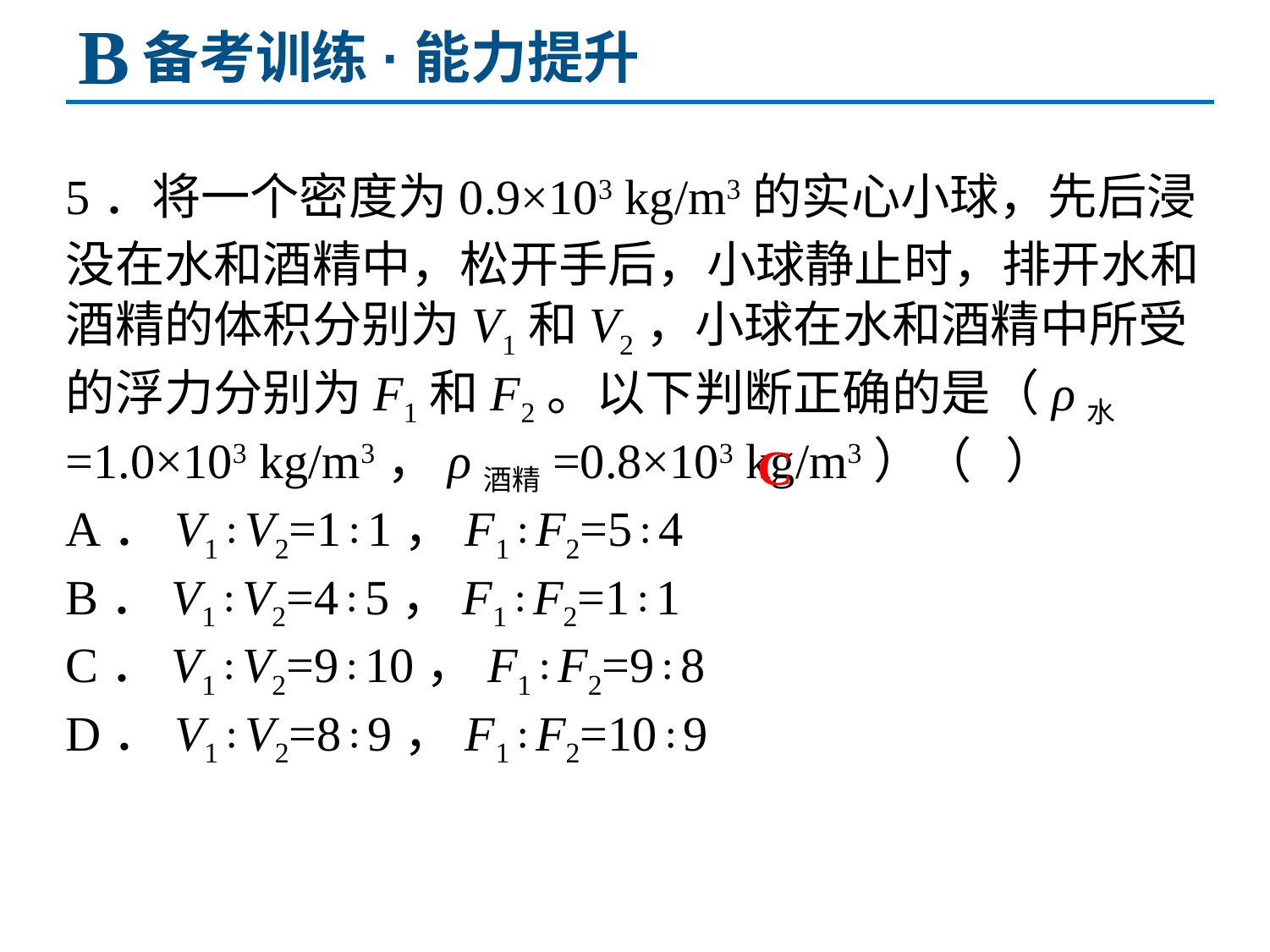

B
备考训练·能力提升

5．将一个密度为0.9×103 kg/m3的实心小球，先后浸没在水和酒精中，松开手后，小球静止时，排开水和酒精的体积分别为V1和V2，小球在水和酒精中所受的浮力分别为F1和F2。以下判断正确的是（ρ水=1.0×103 kg/m3，ρ酒精=0.8×103 kg/m3）（   ）
A．V1∶V2=1∶1，F1∶F2=5∶4
B．V1∶V2=4∶5，F1∶F2=1∶1
C．V1∶V2=9∶10，F1∶F2=9∶8
D．V1∶V2=8∶9，F1∶F2=10∶9
C